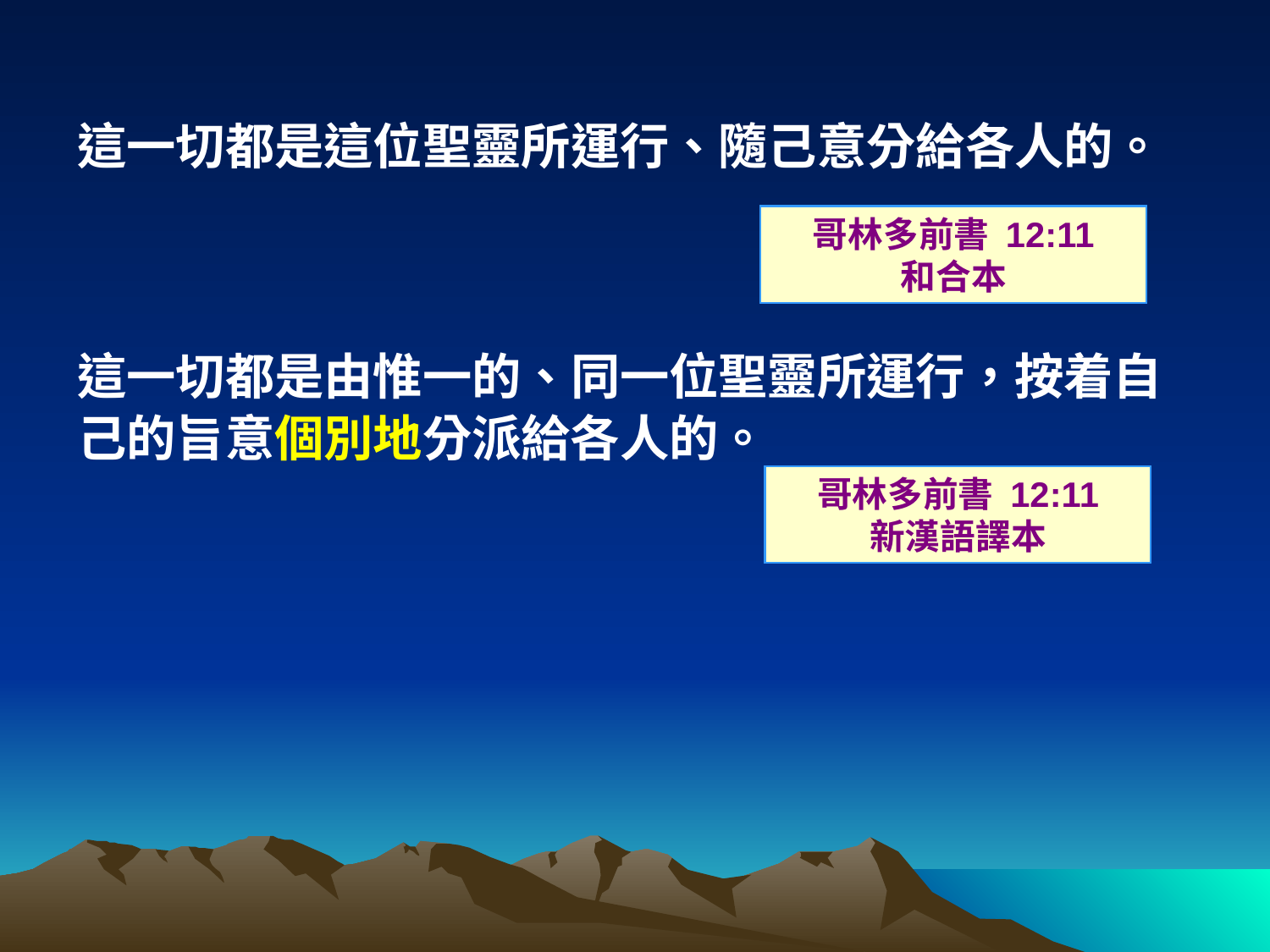

這一切都是這位聖靈所運行、隨己意分給各人的。
哥林多前書 12:11
和合本
這一切都是由惟一的、同一位聖靈所運行，按着自己的旨意個別地分派給各人的。
哥林多前書 12:11
新漢語譯本